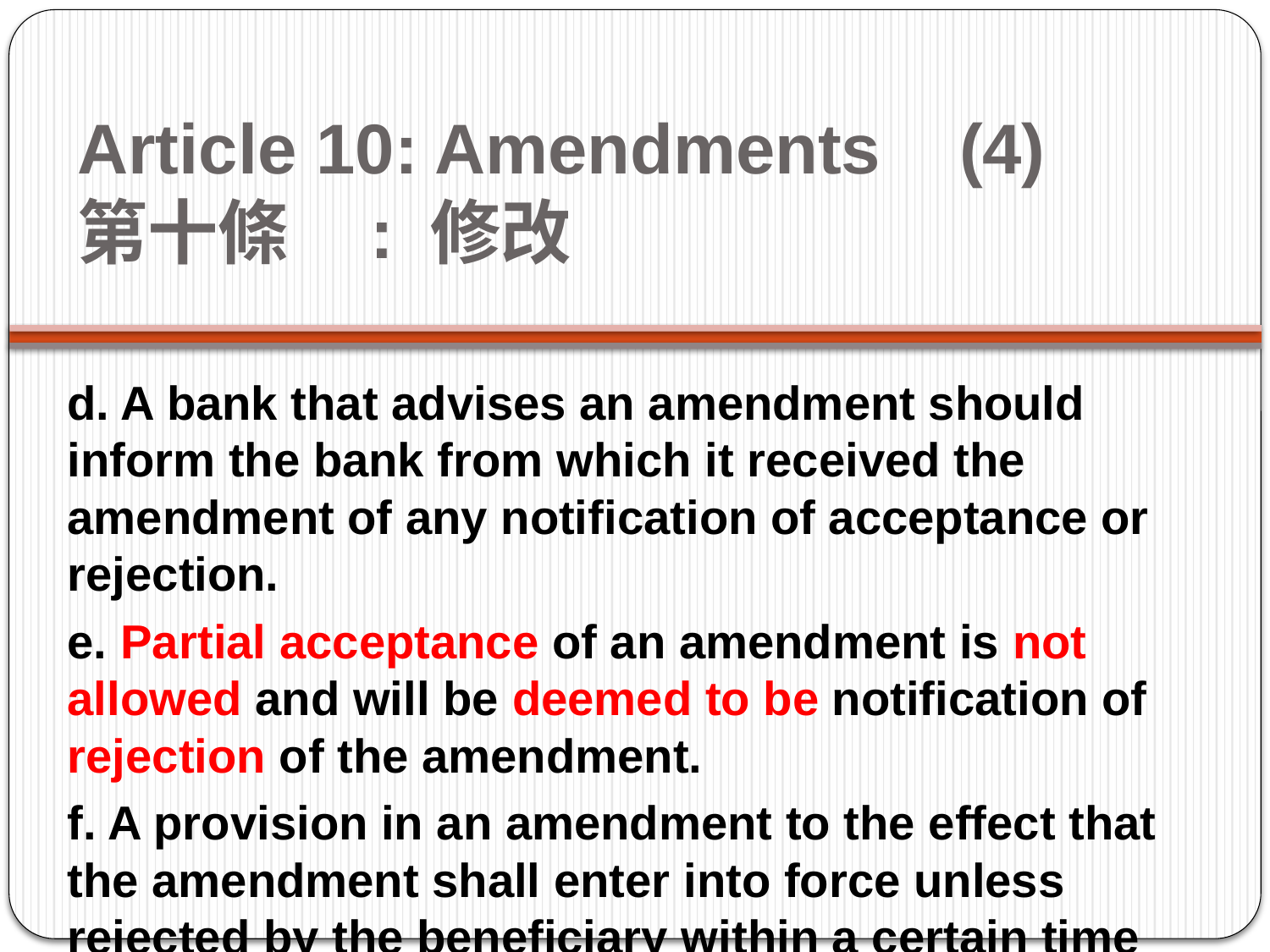

# Article 10: Amendments    (4) 第十條    : 修改
d. A bank that advises an amendment should inform the bank from which it received the amendment of any notification of acceptance or rejection.
e. Partial acceptance of an amendment is not allowed and will be deemed to be notification of rejection of the amendment.
f. A provision in an amendment to the effect that the amendment shall enter into force unless rejected by the beneficiary within a certain time shall be disregarded.